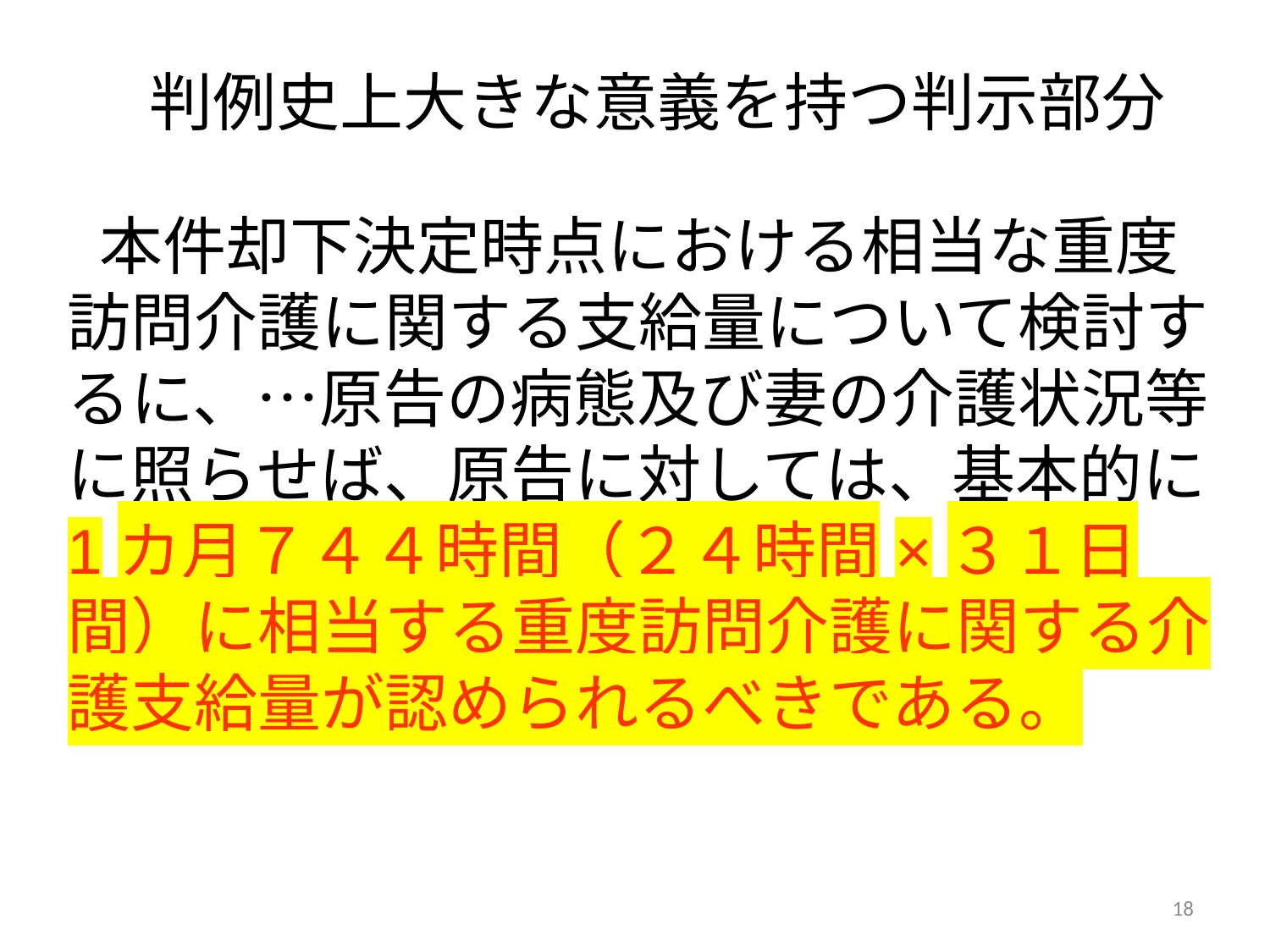

判例史上大きな意義を持つ判示部分
　本件却下決定時点における相当な重度訪問介護に関する支給量について検討するに、…原告の病態及び妻の介護状況等に照らせば、原告に対しては、基本的に1カ月７４４時間（２４時間×３１日間）に相当する重度訪問介護に関する介護支給量が認められるべきである。
18